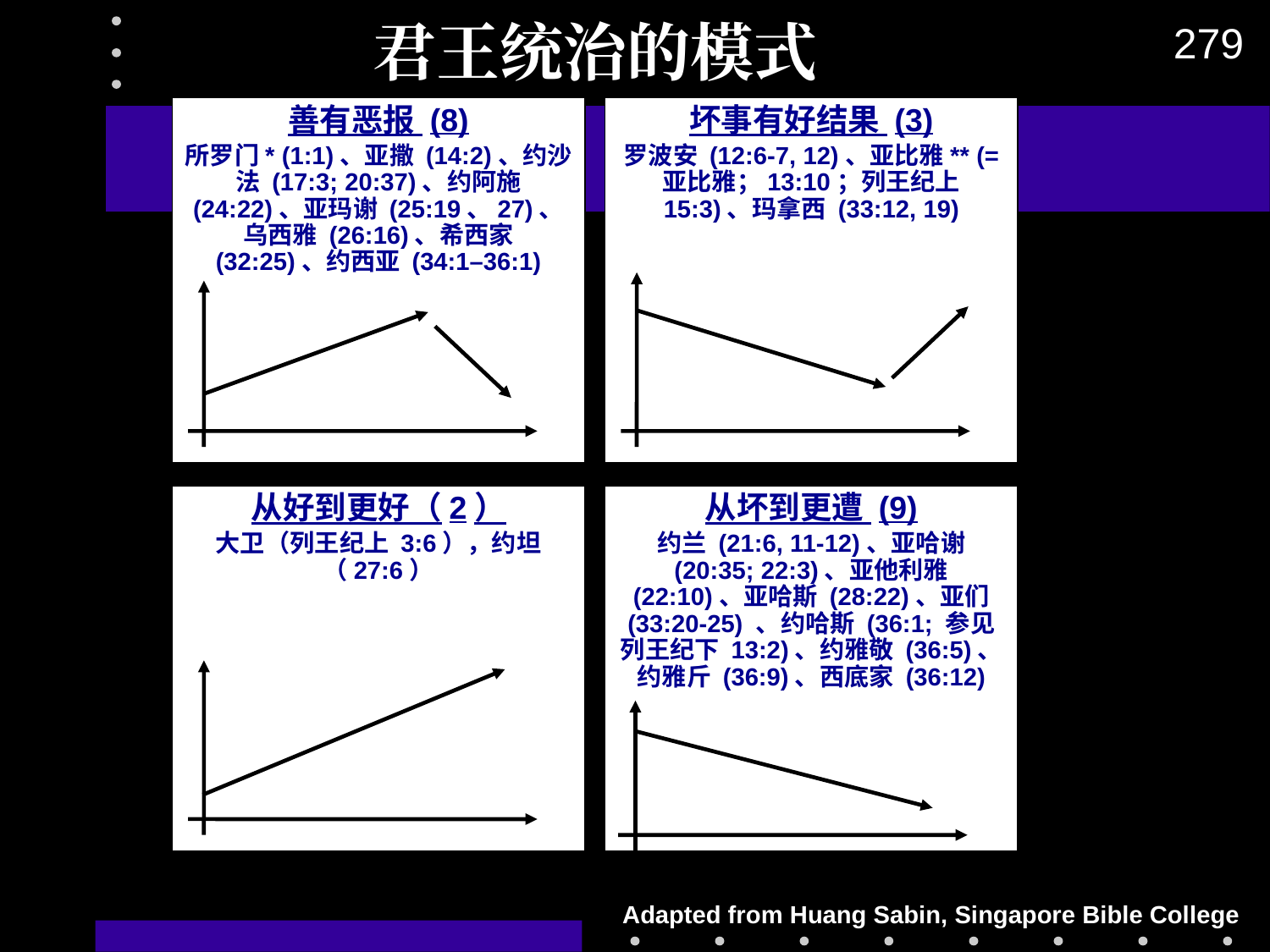

# 君王统治的模式
279
善有恶报 (8)
所罗门* (1:1)、亚撒 (14:2)、约沙法 (17:3; 20:37)、约阿施 (24:22)、亚玛谢 (25:19、27)、乌西雅 (26:16)、希西家 (32:25)、约西亚 (34:1–36:1)

坏事有好结果 (3)
罗波安 (12:6-7, 12)、亚比雅** (= 亚比雅；13:10；列王纪上 15:3)、玛拿西 (33:12, 19)

从好到更好（2）
大卫（列王纪上 3:6），约坦（27:6）

从坏到更遭 (9)
约兰 (21:6, 11-12)、亚哈谢 (20:35; 22:3)、亚他利雅 (22:10)、亚哈斯 (28:22)、亚们 (33:20-25) 、约哈斯 (36:1; 参见列王纪下 13:2)、约雅敬 (36:5)、约雅斤 (36:9)、西底家 (36:12)

Adapted from Huang Sabin, Singapore Bible College